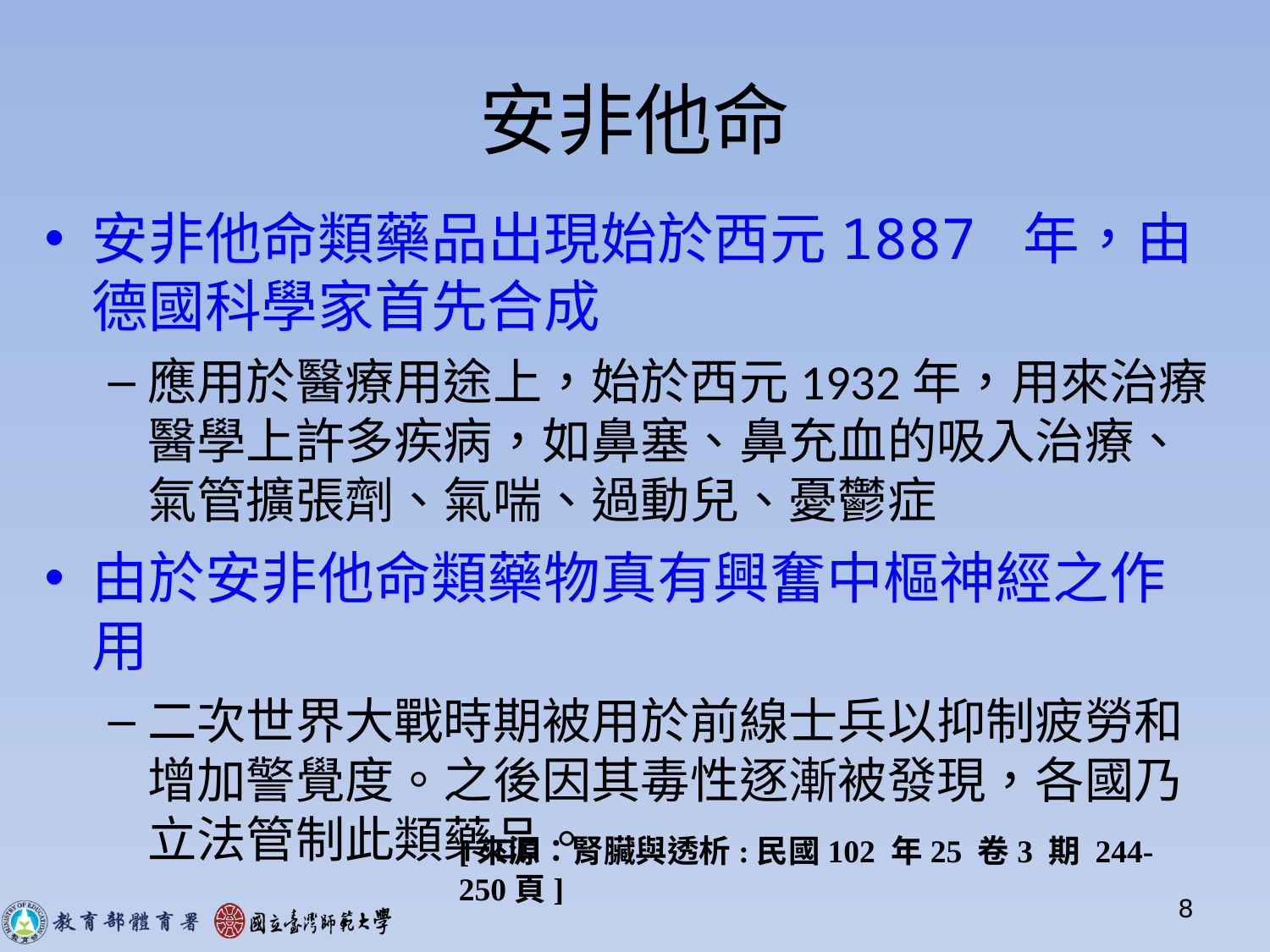

# 安非他命
安非他命類藥品出現始於西元1887 年，由德國科學家首先合成
應用於醫療用途上，始於西元1932年，用來治療醫學上許多疾病，如鼻塞、鼻充血的吸入治療、氣管擴張劑、氣喘、過動兒、憂鬱症
由於安非他命類藥物真有興奮中樞神經之作用
二次世界大戰時期被用於前線士兵以抑制疲勞和增加警覺度。之後因其毒性逐漸被發現，各國乃立法管制此類藥品。

[來源：腎臟與透析:民國102 年25 卷3 期 244-250頁]
8